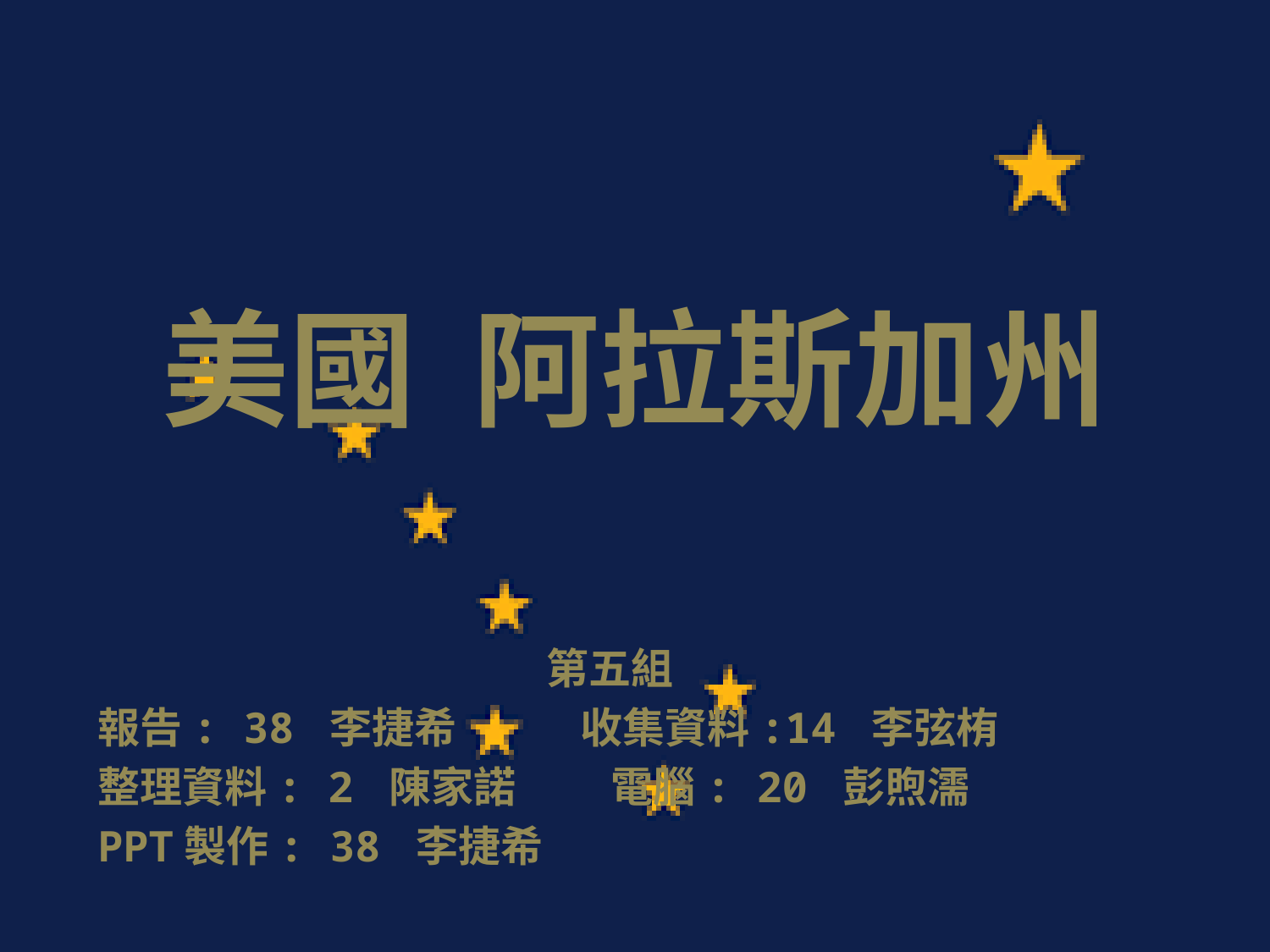

# 美國  阿拉斯加州
第五組
報告: 38 李捷希             收集資料:14 李弦栯
整理資料: 2 陳家諾          電腦: 20 彭煦濡
PPT製作: 38 李捷希